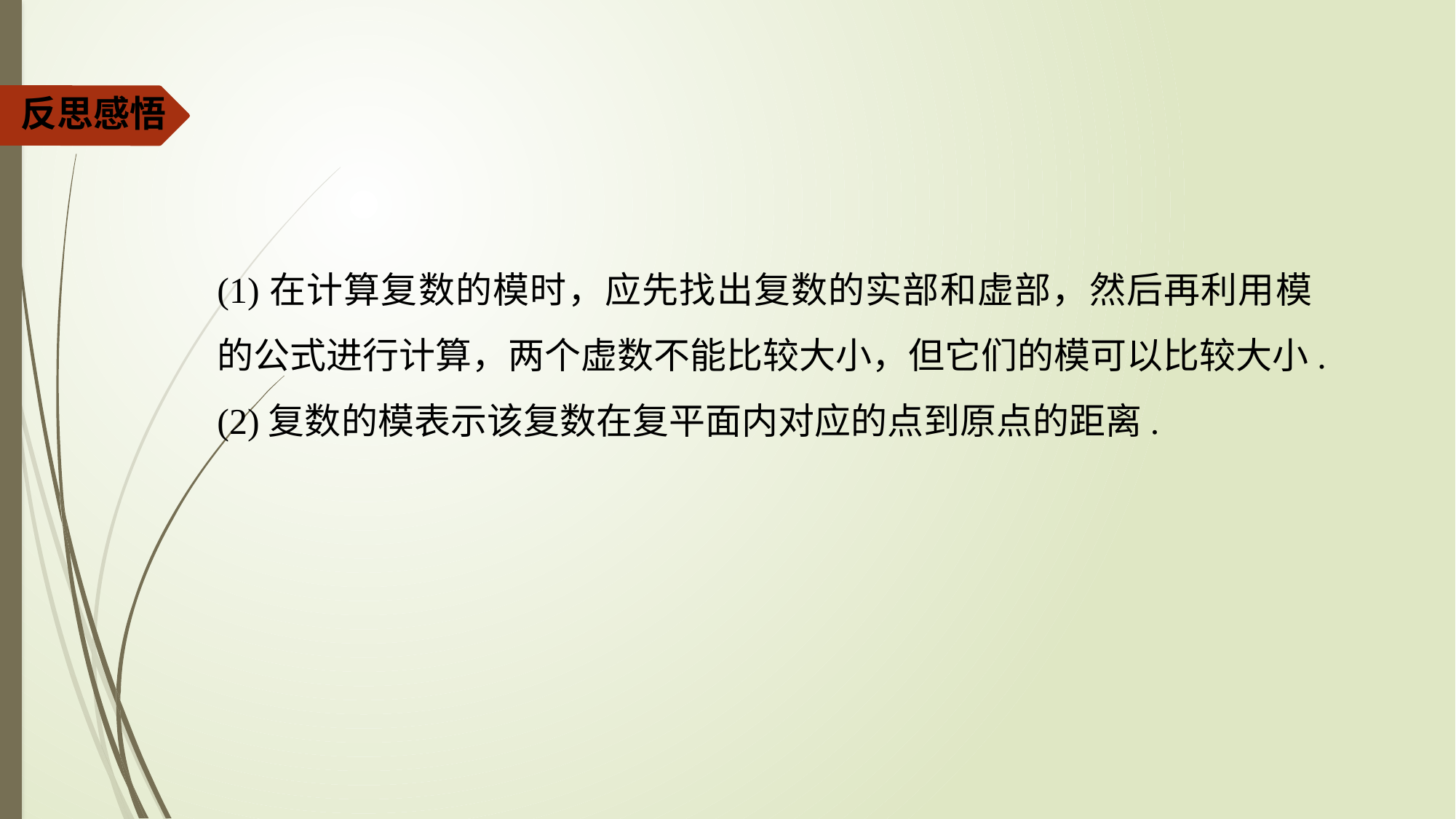

反思感悟
(1)在计算复数的模时，应先找出复数的实部和虚部，然后再利用模的公式进行计算，两个虚数不能比较大小，但它们的模可以比较大小.
(2)复数的模表示该复数在复平面内对应的点到原点的距离.